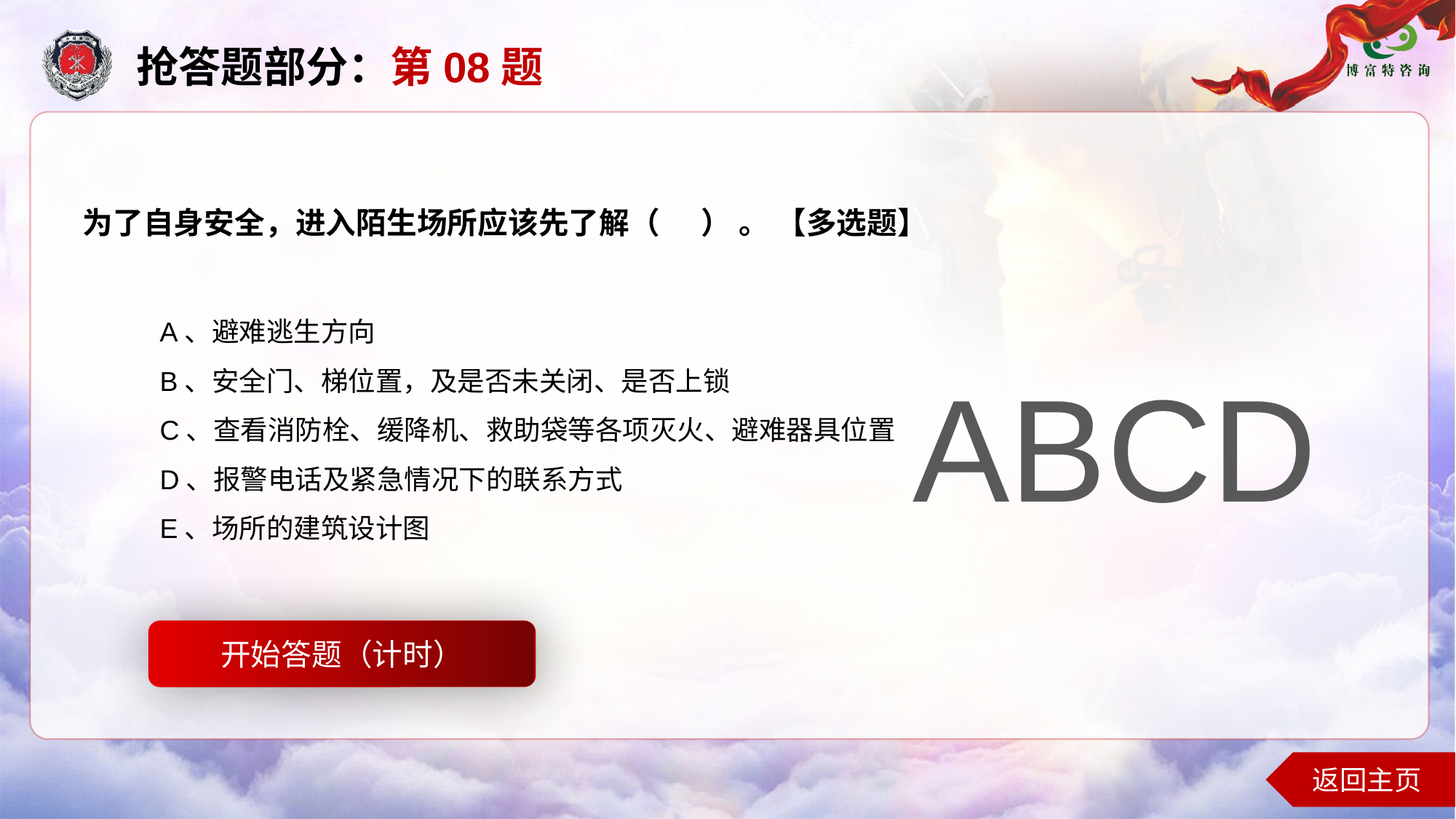

抢答题部分：第08题
为了自身安全，进入陌生场所应该先了解（      ） 。 【多选题】
A、避难逃生方向
B、安全门、梯位置，及是否未关闭、是否上锁
C、查看消防栓、缓降机、救助袋等各项灭火、避难器具位置
D、报警电话及紧急情况下的联系方式
E、场所的建筑设计图
ABCD
开始答题（计时）
开始答题
返回主页